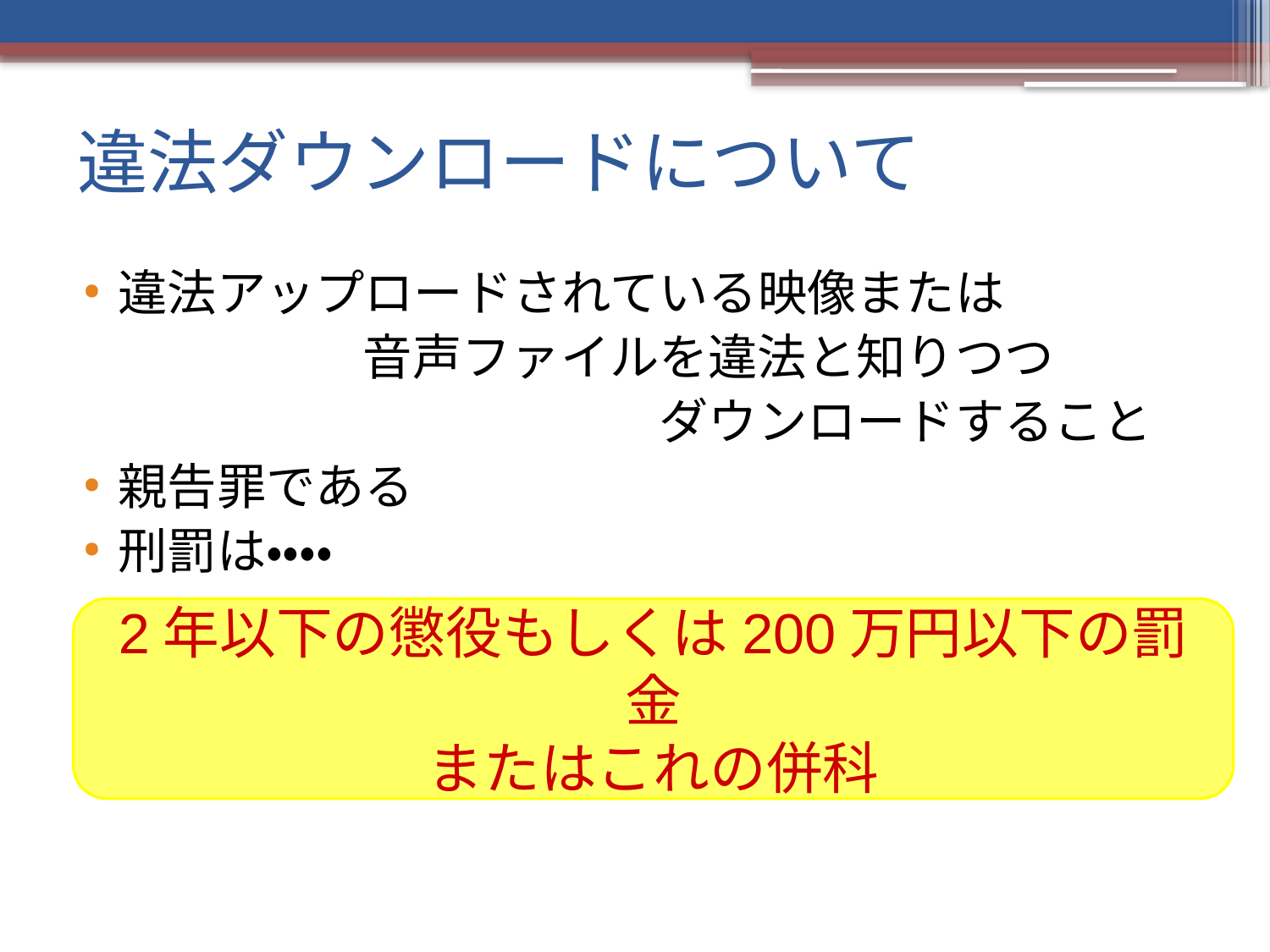

# 違法ダウンロードについて
違法アップロードされている映像または
　　　　　　音声ファイルを違法と知りつつ
　　　　　　　　　　　　ダウンロードすること
親告罪である
刑罰は・・・・

2年以下の懲役もしくは200万円以下の罰金
またはこれの併科